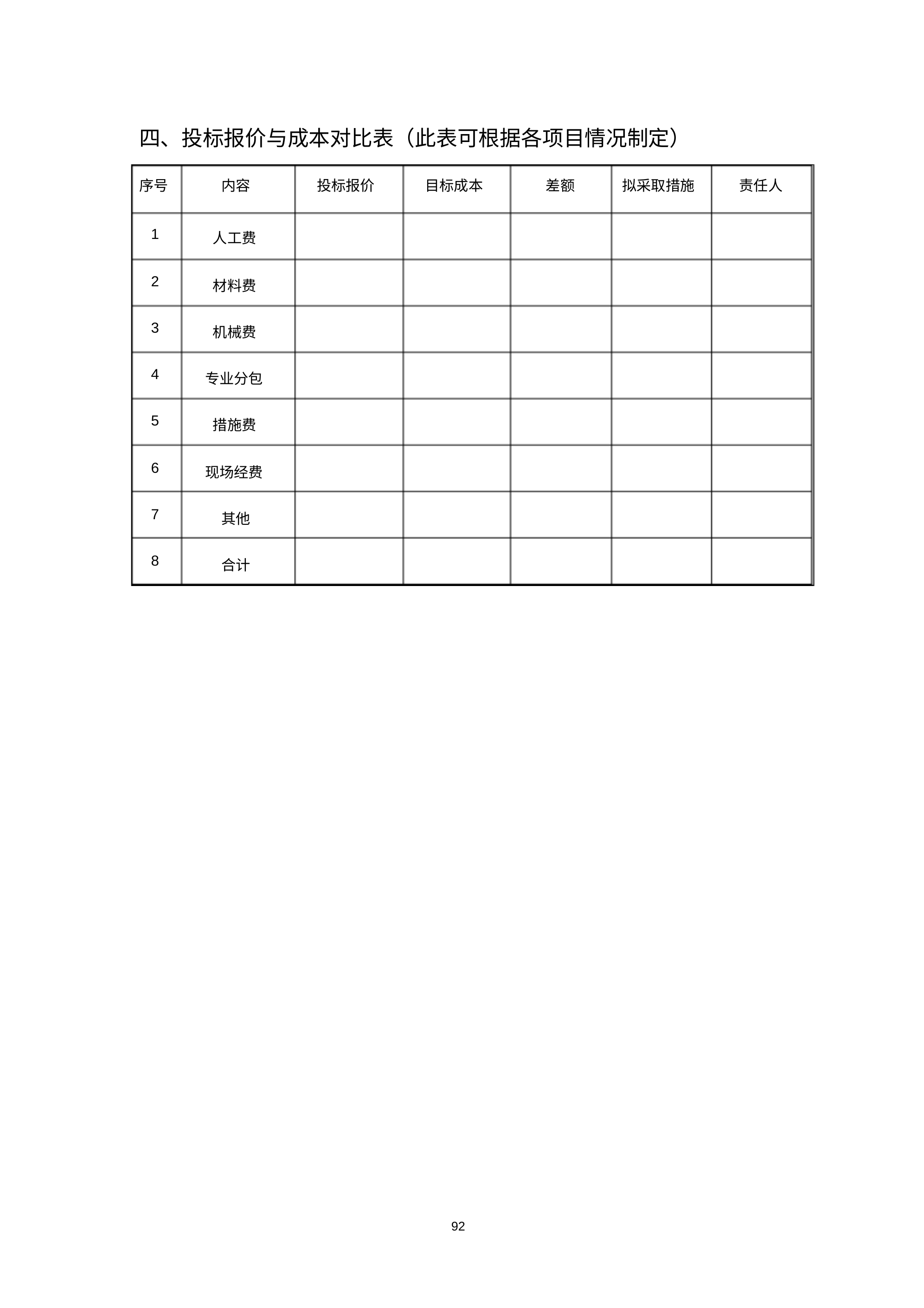

四、投标报价与成本对比表（此表可根据各项目情况制定）

| 序号 | 内容 | 投标报价 | 目标成本 | 差额 | 拟采取措施 | 责任人 |
| --- | --- | --- | --- | --- | --- | --- |
| 1 | 人工费 |  |  |  |  |  |
| 2 | 材料费 |  |  |  |  |  |
| 3 | 机械费 |  |  |  |  |  |
| 4 | 专业分包 |  |  |  |  |  |
| 5 | 措施费 |  |  |  |  |  |
| 6 | 现场经费 |  |  |  |  |  |
| 7 | 其他 |  |  |  |  |  |
| 8 | 合计 |  |  |  |  |  |
92